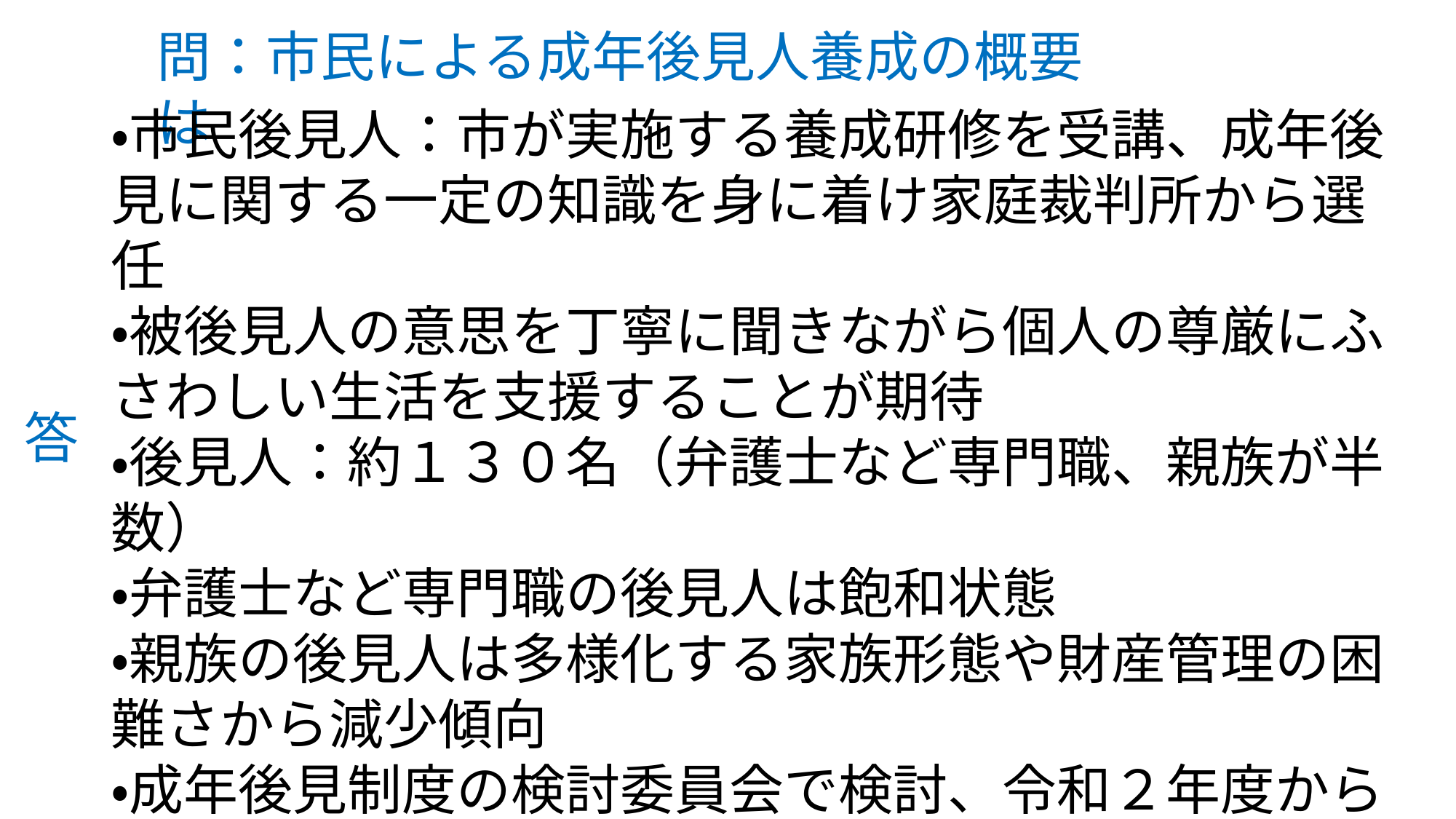

問：市民による成年後見人養成の概要は
・市民後見人：市が実施する養成研修を受講、成年後見に関する一定の知識を身に着け家庭裁判所から選任
・被後見人の意思を丁寧に聞きながら個人の尊厳にふさわしい生活を支援することが期待
・後見人：約１３０名（弁護士など専門職、親族が半数）
・弁護士など専門職の後見人は飽和状態
・親族の後見人は多様化する家族形態や財産管理の困難さから減少傾向
・成年後見制度の検討委員会で検討、令和２年度から実施予定
答